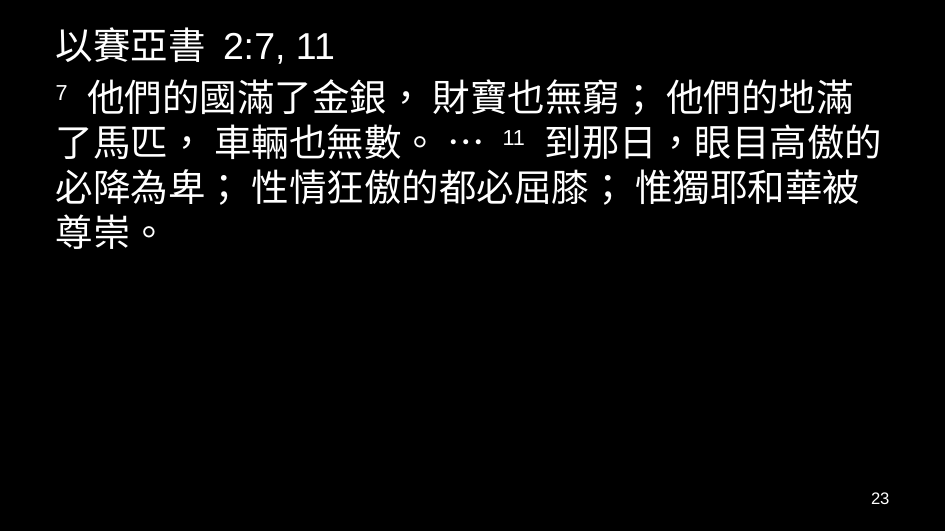

以賽亞書 2:7, 11
7 他們的國滿了金銀， 財寶也無窮； 他們的地滿了馬匹， 車輛也無數。 … 11 到那日，眼目高傲的必降為卑； 性情狂傲的都必屈膝； 惟獨耶和華被尊崇。

23